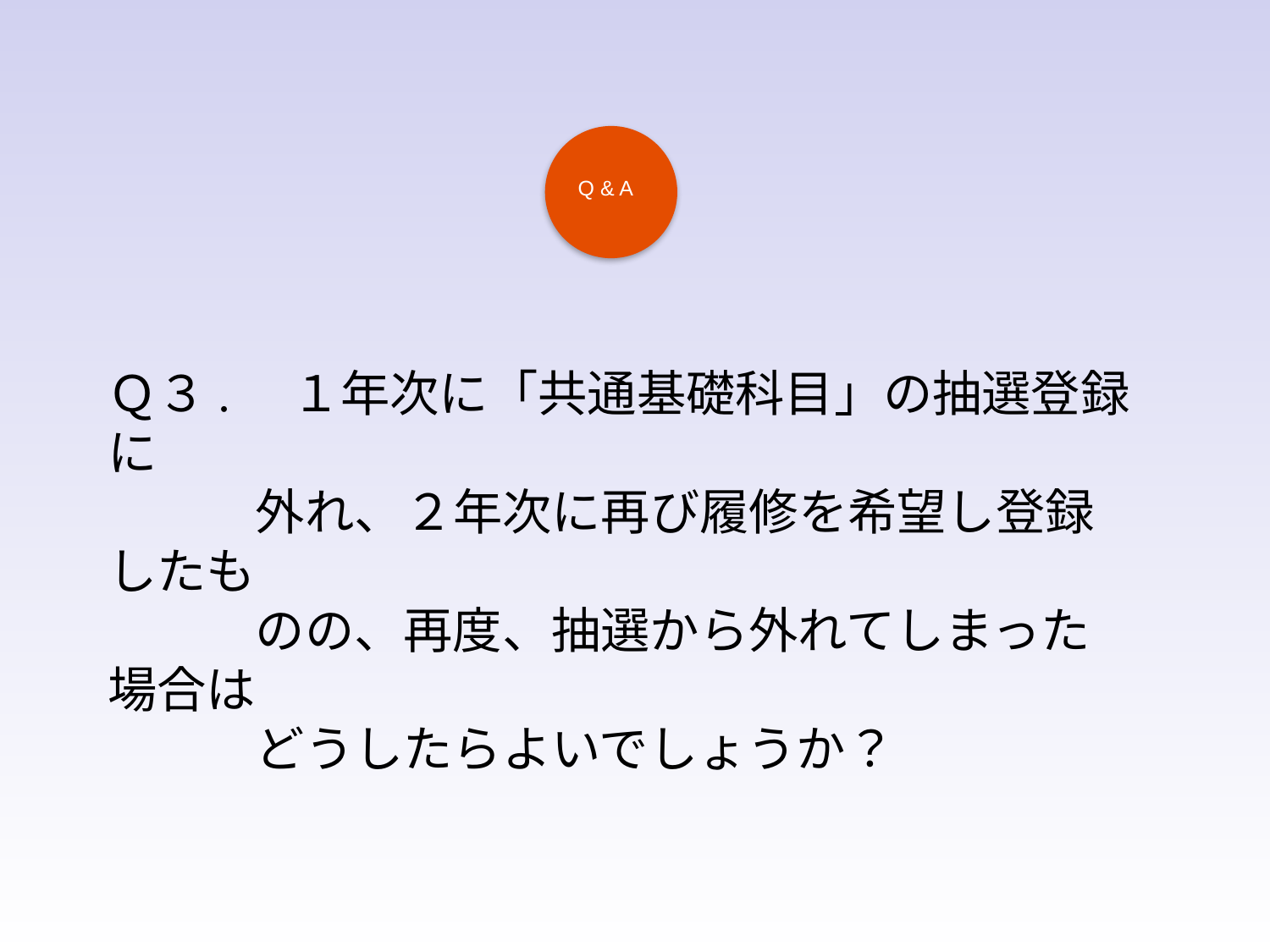

Q & A
Ｑ３.　１年次に「共通基礎科目」の抽選登録に
　　　外れ、２年次に再び履修を希望し登録したも
　　　のの、再度、抽選から外れてしまった場合は
　　　どうしたらよいでしょうか？